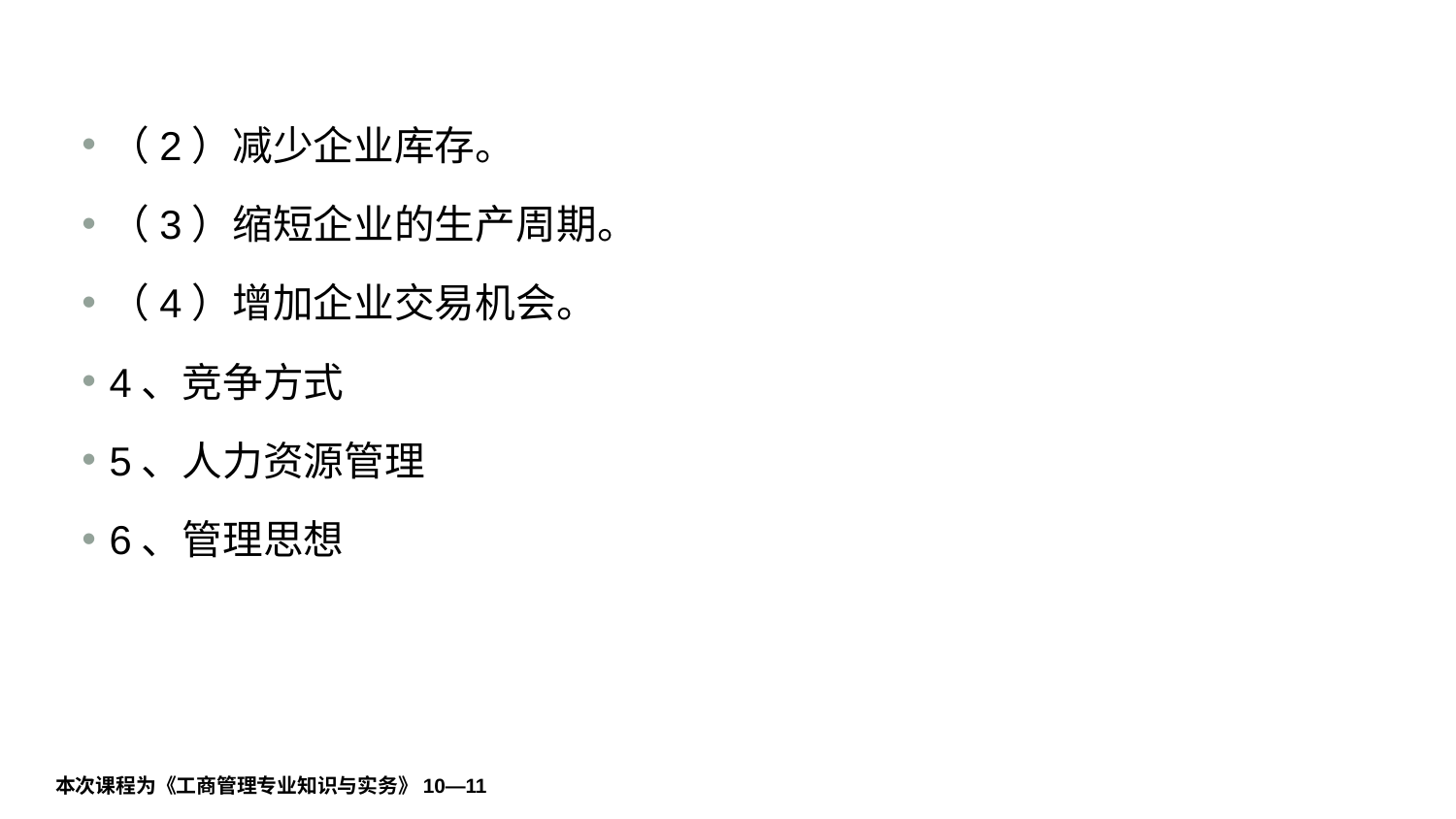

#
（2）减少企业库存。
（3）缩短企业的生产周期。
（4）增加企业交易机会。
4、竞争方式
5、人力资源管理
6、管理思想